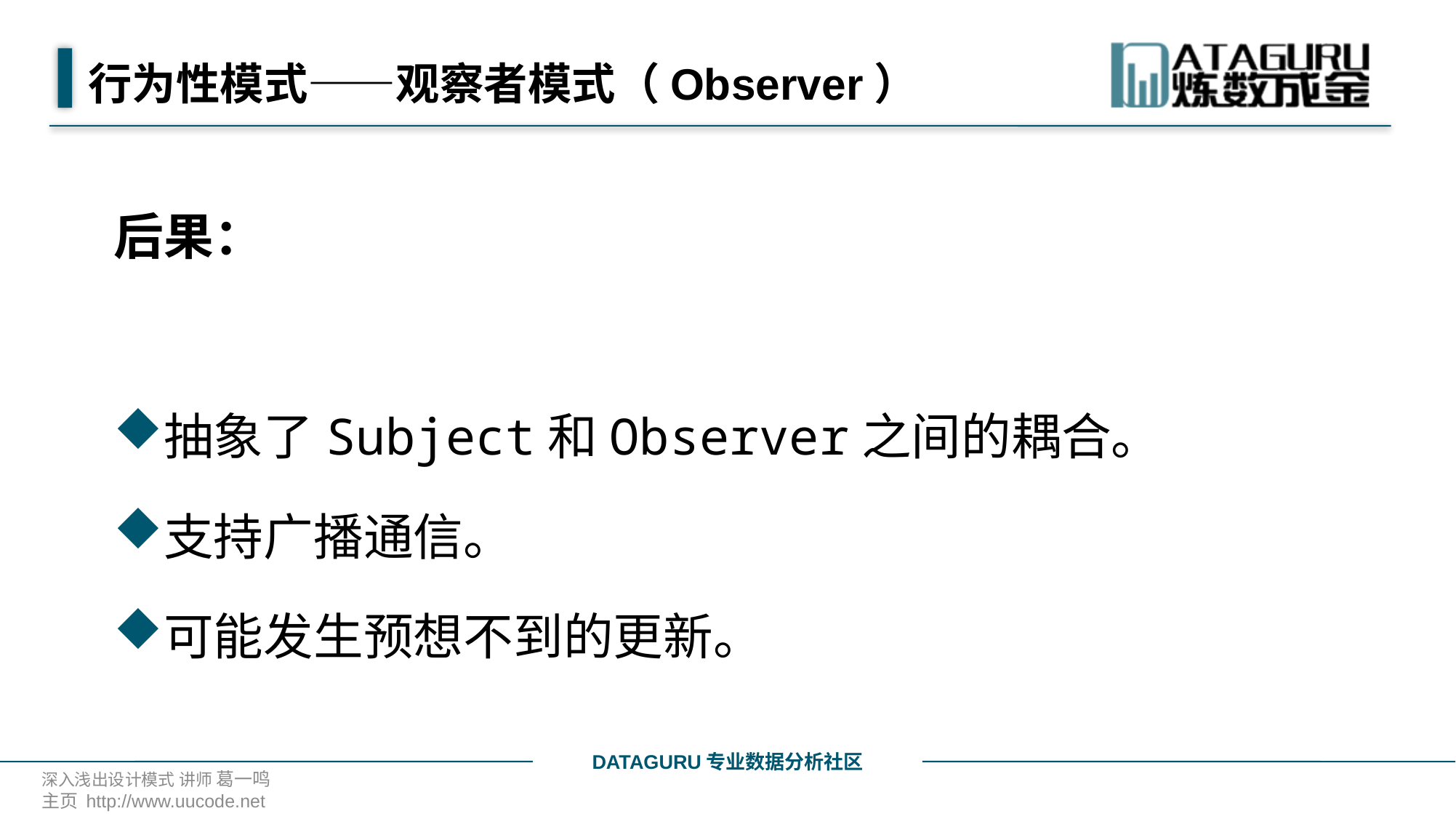

# 行为性模式——观察者模式（Observer）
后果：

抽象了Subject和Observer之间的耦合。
支持广播通信。
可能发生预想不到的更新。